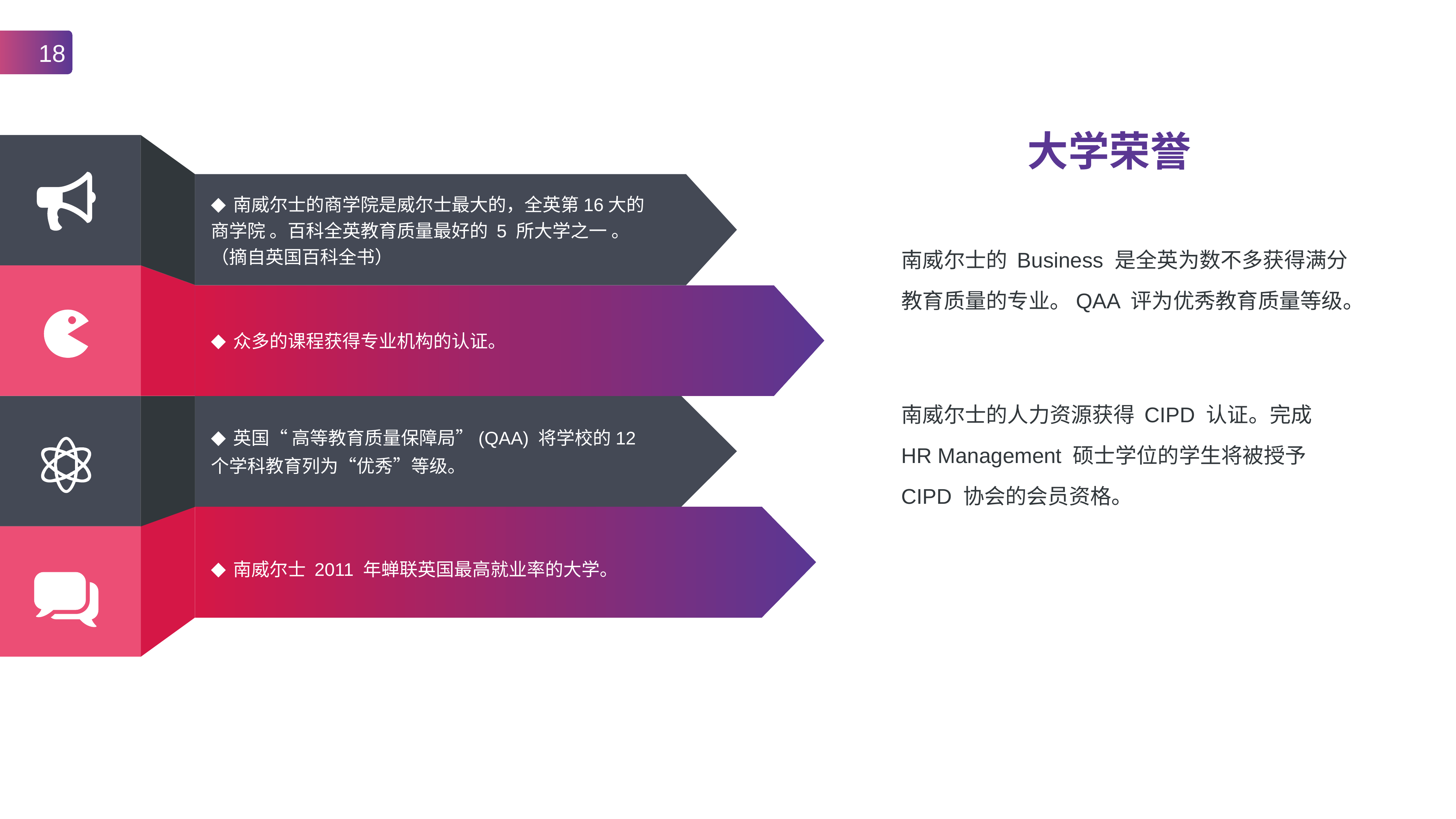

大学荣誉

南威尔士的 Business 是全英为数不多获得满分教育质量的专业。QAA 评为优秀教育质量等级。

◆ 南威尔士的商学院是威尔士最大的，全英第16大的商学院 。百科全英教育质量最好的 5 所大学之一 。（摘自英国百科全书）

◆ 众多的课程获得专业机构的认证。

南威尔士的人力资源获得 CIPD 认证。完成 HR Management 硕士学位的学生将被授予 CIPD 协会的会员资格。

◆ 英国“ 高等教育质量保障局”(QAA) 将学校的12个学科教育列为“优秀”等级。

◆ 南威尔士 2011 年蝉联英国最高就业率的大学。

18